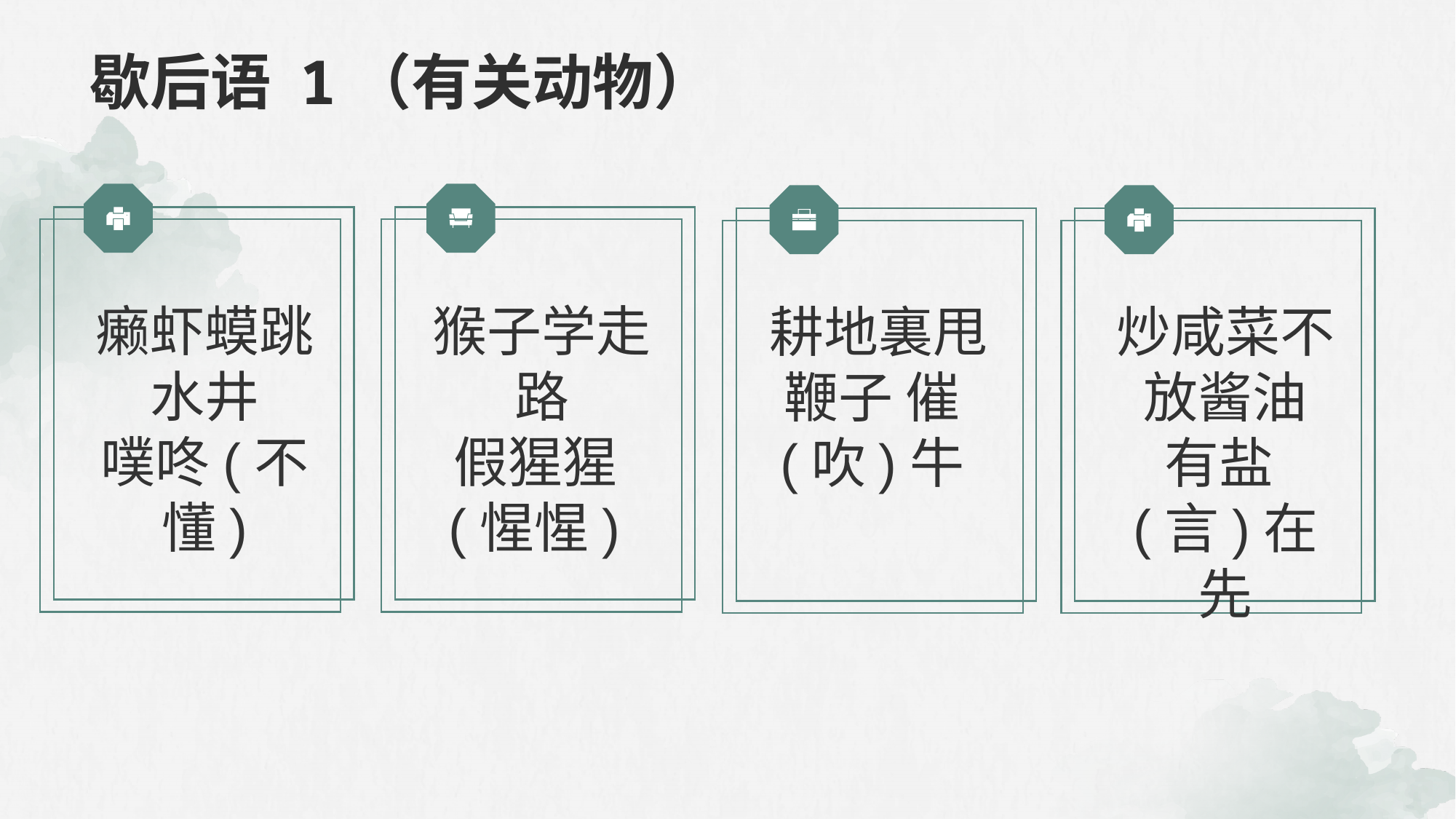

# 歇后语 1（有关动物）

癞虾蟆跳水井
噗咚(不懂)
猴子学走路
假猩猩(惺惺)
耕地裏甩鞭子 催(吹)牛
炒咸菜不放酱油
有盐(言)在先